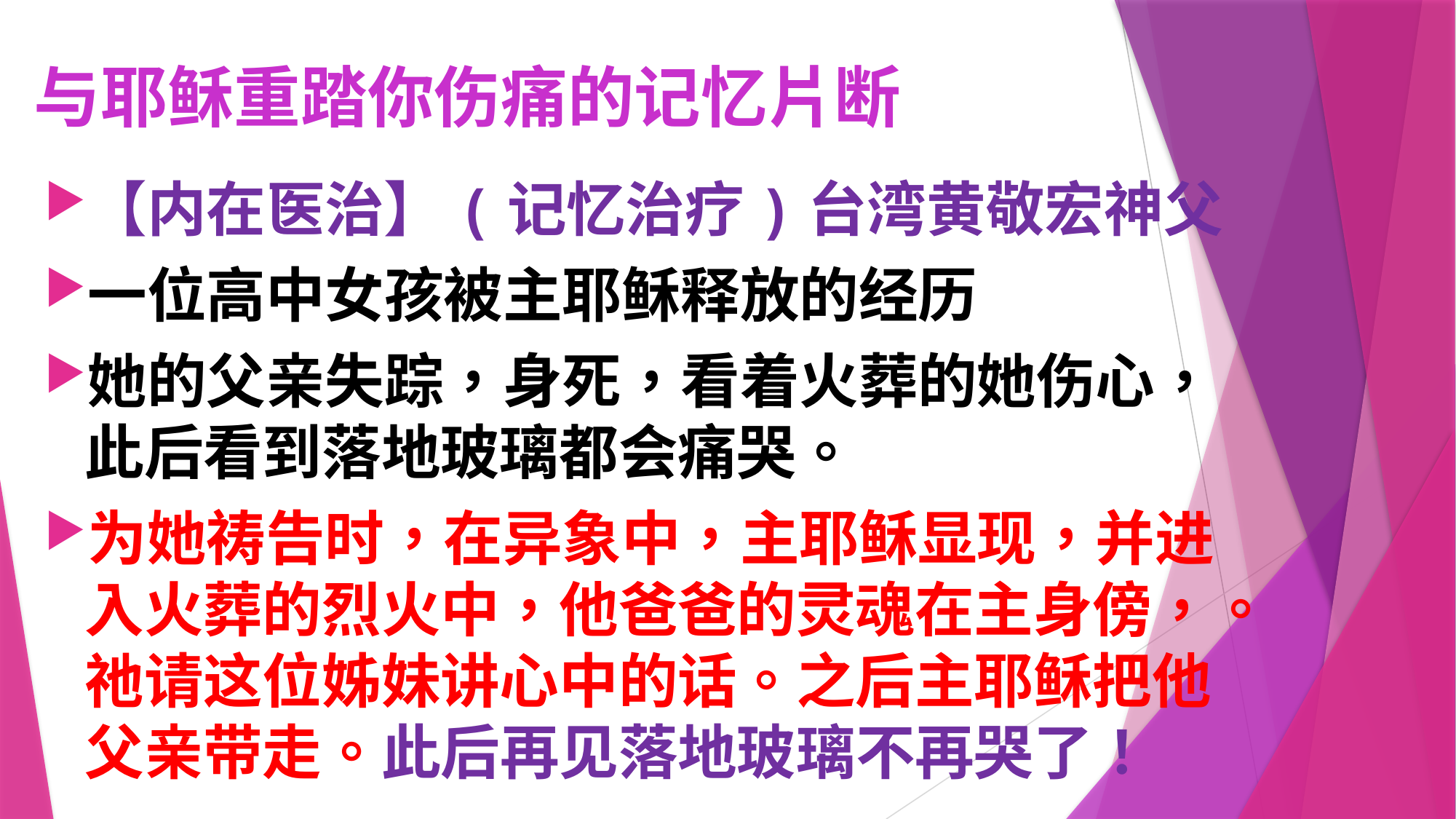

# 与耶稣重踏你伤痛的记忆片断
【内在医治】(记忆治疗)台湾黄敬宏神父
一位高中女孩被主耶稣释放的经历
她的父亲失踪，身死，看着火葬的她伤心，此后看到落地玻璃都会痛哭。
为她祷告时，在异象中，主耶稣显现，并进入火葬的烈火中，他爸爸的灵魂在主身傍，。祂请这位姊妹讲心中的话。之后主耶稣把他父亲带走。此后再见落地玻璃不再哭了！